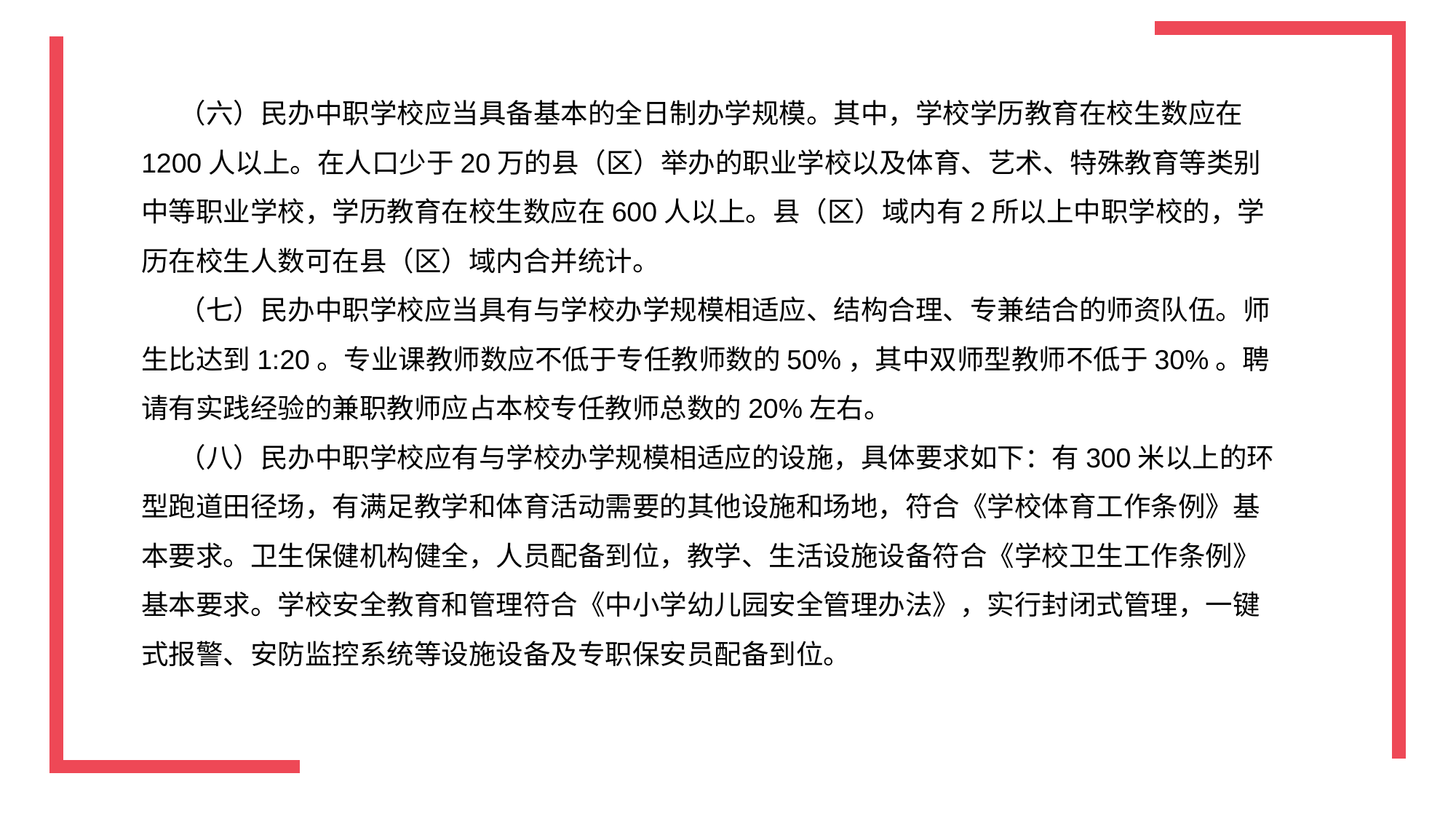

（六）民办中职学校应当具备基本的全日制办学规模。其中，学校学历教育在校生数应在1200人以上。在人口少于20万的县（区）举办的职业学校以及体育、艺术、特殊教育等类别中等职业学校，学历教育在校生数应在600人以上。县（区）域内有2所以上中职学校的，学历在校生人数可在县（区）域内合并统计。
     （七）民办中职学校应当具有与学校办学规模相适应、结构合理、专兼结合的师资队伍。师生比达到1:20。专业课教师数应不低于专任教师数的50%，其中双师型教师不低于30%。聘请有实践经验的兼职教师应占本校专任教师总数的20%左右。
     （八）民办中职学校应有与学校办学规模相适应的设施，具体要求如下：有300米以上的环型跑道田径场，有满足教学和体育活动需要的其他设施和场地，符合《学校体育工作条例》基本要求。卫生保健机构健全，人员配备到位，教学、生活设施设备符合《学校卫生工作条例》基本要求。学校安全教育和管理符合《中小学幼儿园安全管理办法》，实行封闭式管理，一键式报警、安防监控系统等设施设备及专职保安员配备到位。